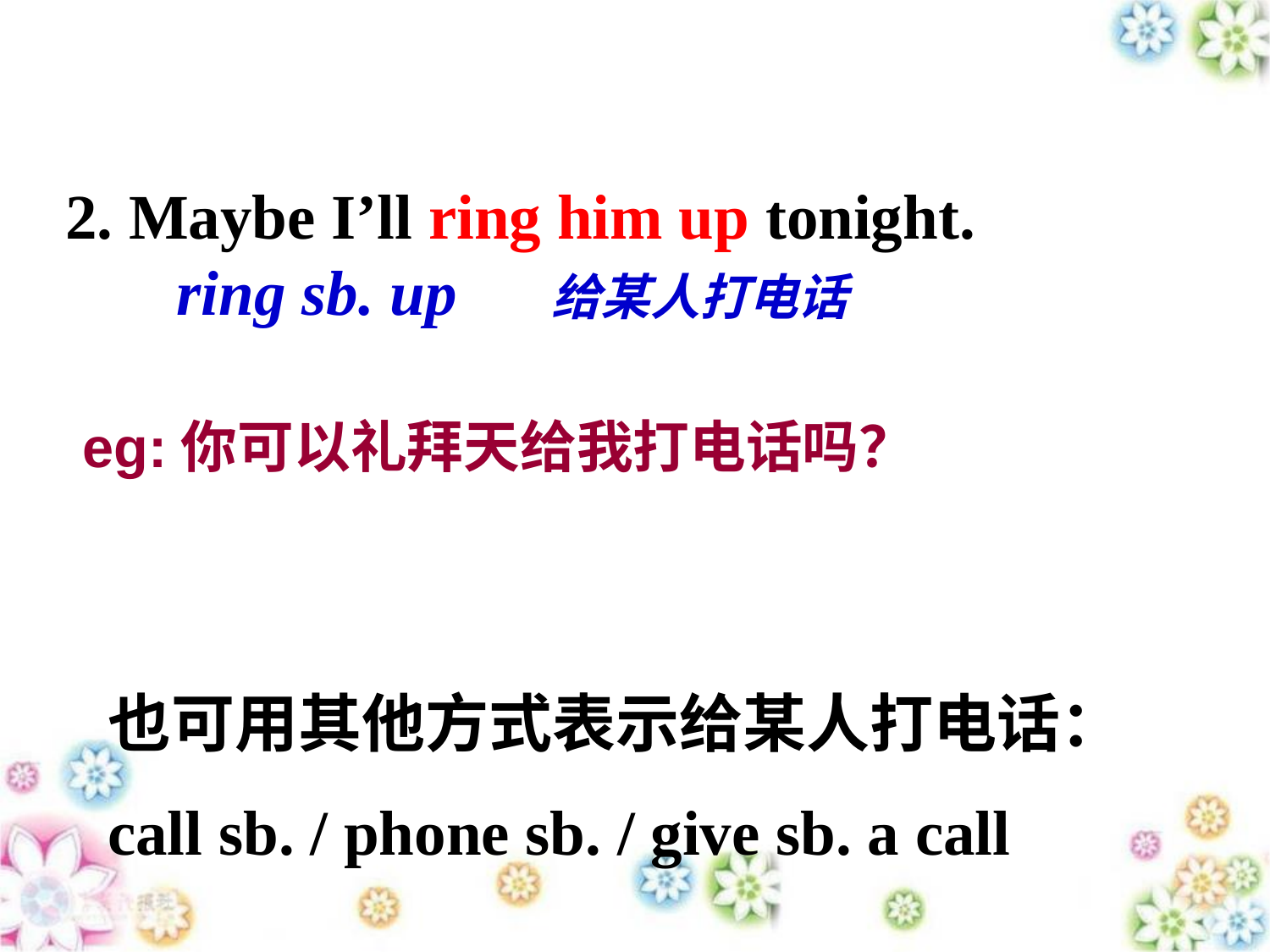

2. Maybe I’ll ring him up tonight.
       ring sb. up     给某人打电话

 eg:你可以礼拜天给我打电话吗？
也可用其他方式表示给某人打电话：
call sb. / phone sb. / give sb. a call